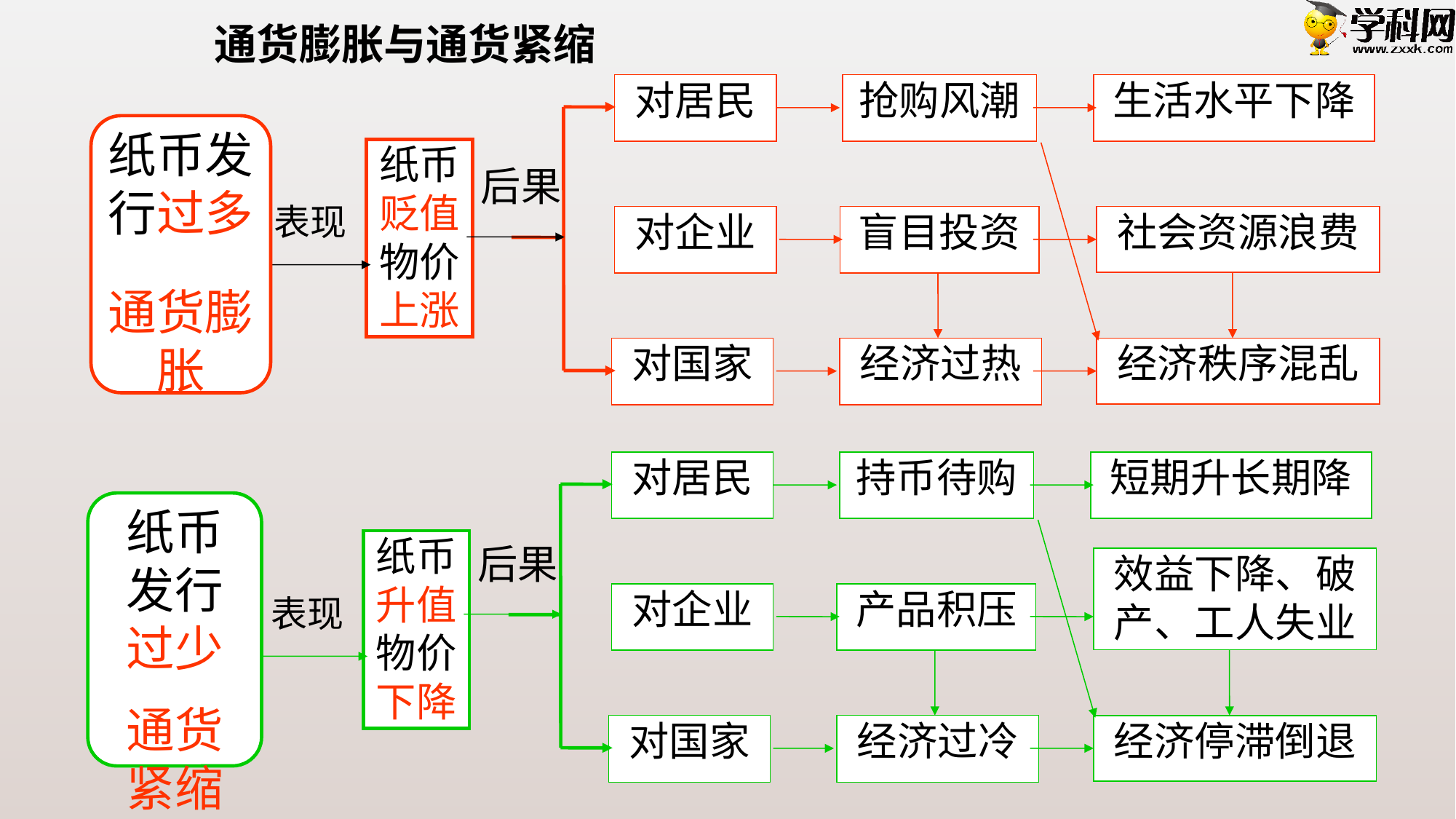

通货膨胀与通货紧缩
对居民

抢购风潮

生活水平下降

后果

纸币发行过多

通货膨胀
纸币贬值物价上涨

表现

对企业

盲目投资

社会资源浪费

对国家

经济过热

经济秩序混乱

对居民

持币待购

短期升长期降

后果

纸币发行过少

通货紧缩

纸币升值物价下降

表现

效益下降、破产、工人失业

对企业

产品积压

对国家

经济过冷

经济停滞倒退